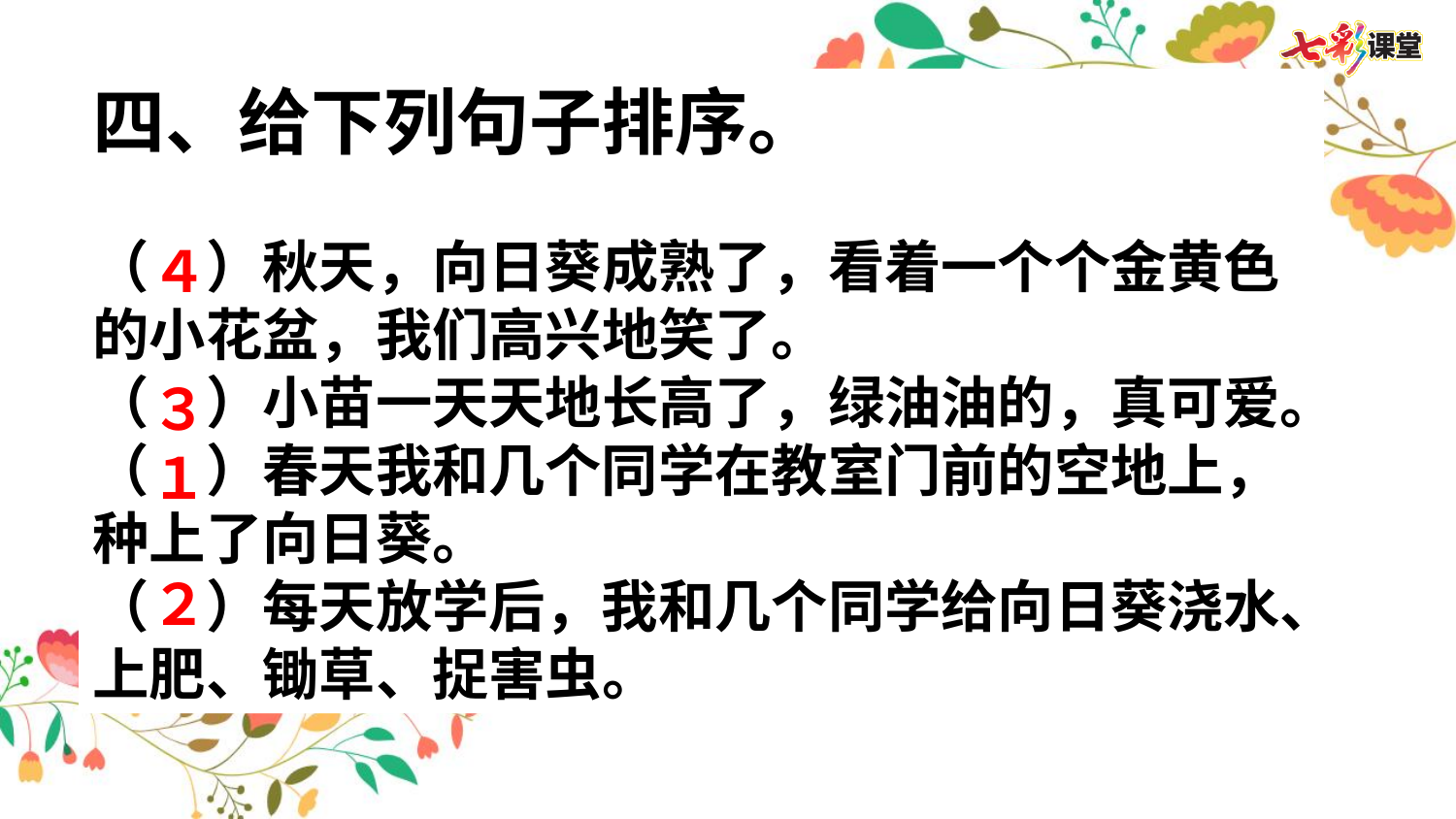

四、给下列句子排序。

（　）秋天，向日葵成熟了，看着一个个金黄色的小花盆，我们高兴地笑了。
（　）小苗一天天地长高了，绿油油的，真可爱。
（　）春天我和几个同学在教室门前的空地上，种上了向日葵。
（　）每天放学后，我和几个同学给向日葵浇水、上肥、锄草、捉害虫。
４
３
１
２